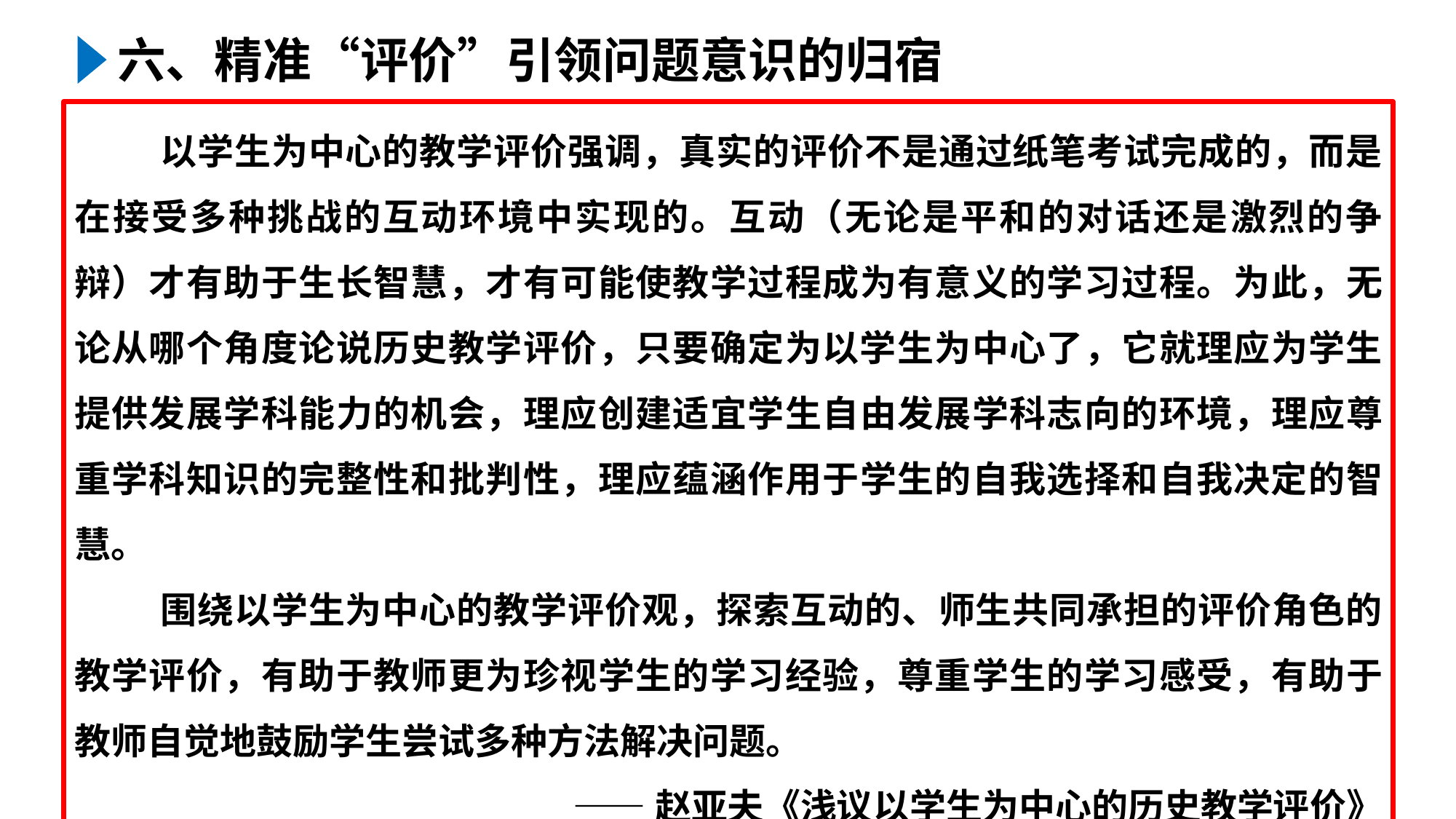

六、精准“评价”引领问题意识的归宿

以学生为中心的教学评价强调，真实的评价不是通过纸笔考试完成的，而是在接受多种挑战的互动环境中实现的。互动（无论是平和的对话还是激烈的争辩）才有助于生长智慧，才有可能使教学过程成为有意义的学习过程。为此，无论从哪个角度论说历史教学评价，只要确定为以学生为中心了，它就理应为学生提供发展学科能力的机会，理应创建适宜学生自由发展学科志向的环境，理应尊重学科知识的完整性和批判性，理应蕴涵作用于学生的自我选择和自我决定的智慧。
围绕以学生为中心的教学评价观，探索互动的、师生共同承担的评价角色的教学评价，有助于教师更为珍视学生的学习经验，尊重学生的学习感受，有助于教师自觉地鼓励学生尝试多种方法解决问题。
——赵亚夫《浅议以学生为中心的历史教学评价》